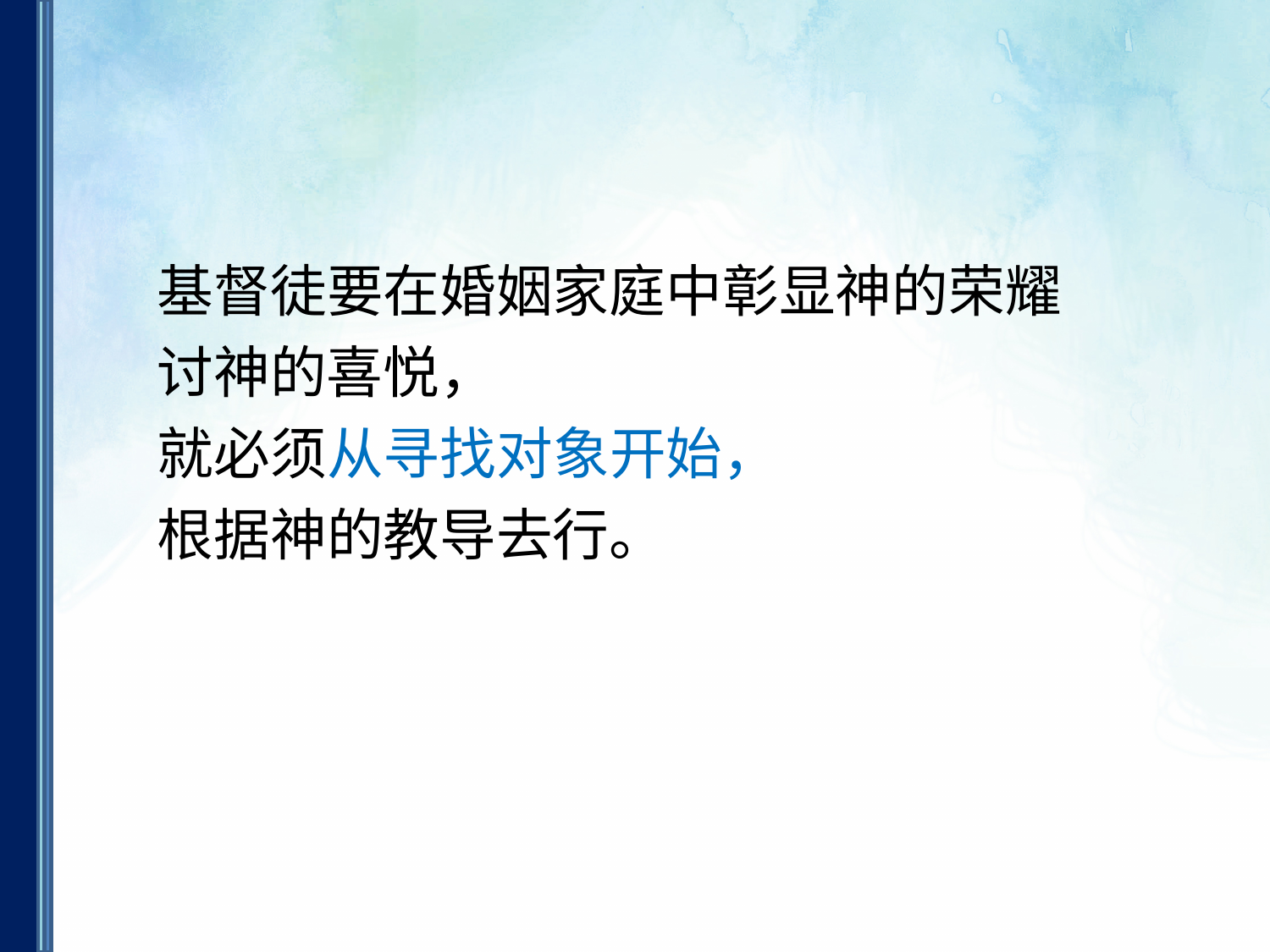

基督徒要在婚姻家庭中彰显神的荣耀
讨神的喜悦，
就必须从寻找对象开始，
根据神的教导去行。